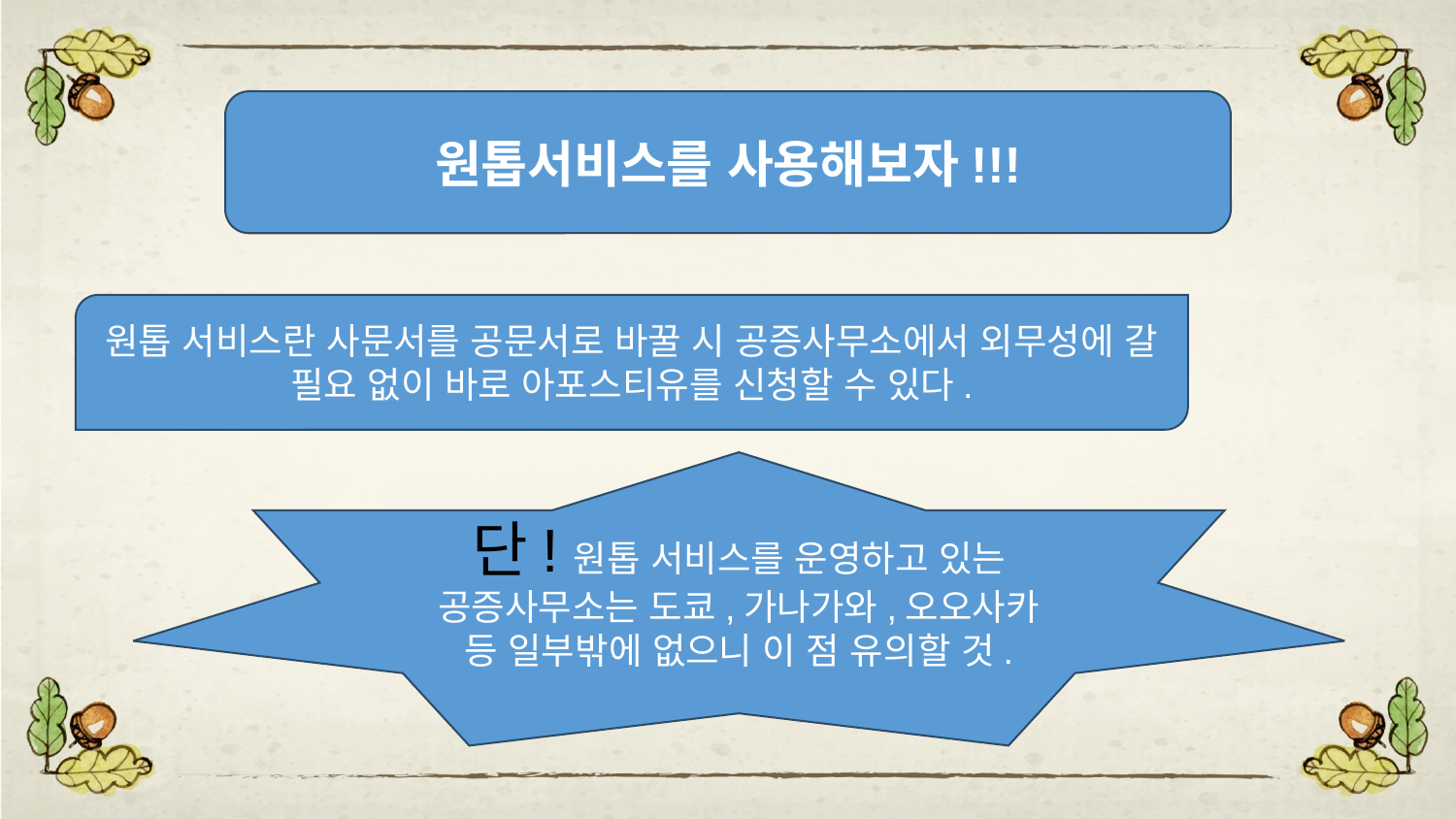

원톱서비스를 사용해보자!!!
원톱 서비스란 사문서를 공문서로 바꿀 시 공증사무소에서 외무성에 갈 필요 없이 바로 아포스티유를 신청할 수 있다.
단!원톱 서비스를 운영하고 있는 공증사무소는 도쿄,가나가와,오오사카 등 일부밖에 없으니 이 점 유의할 것.